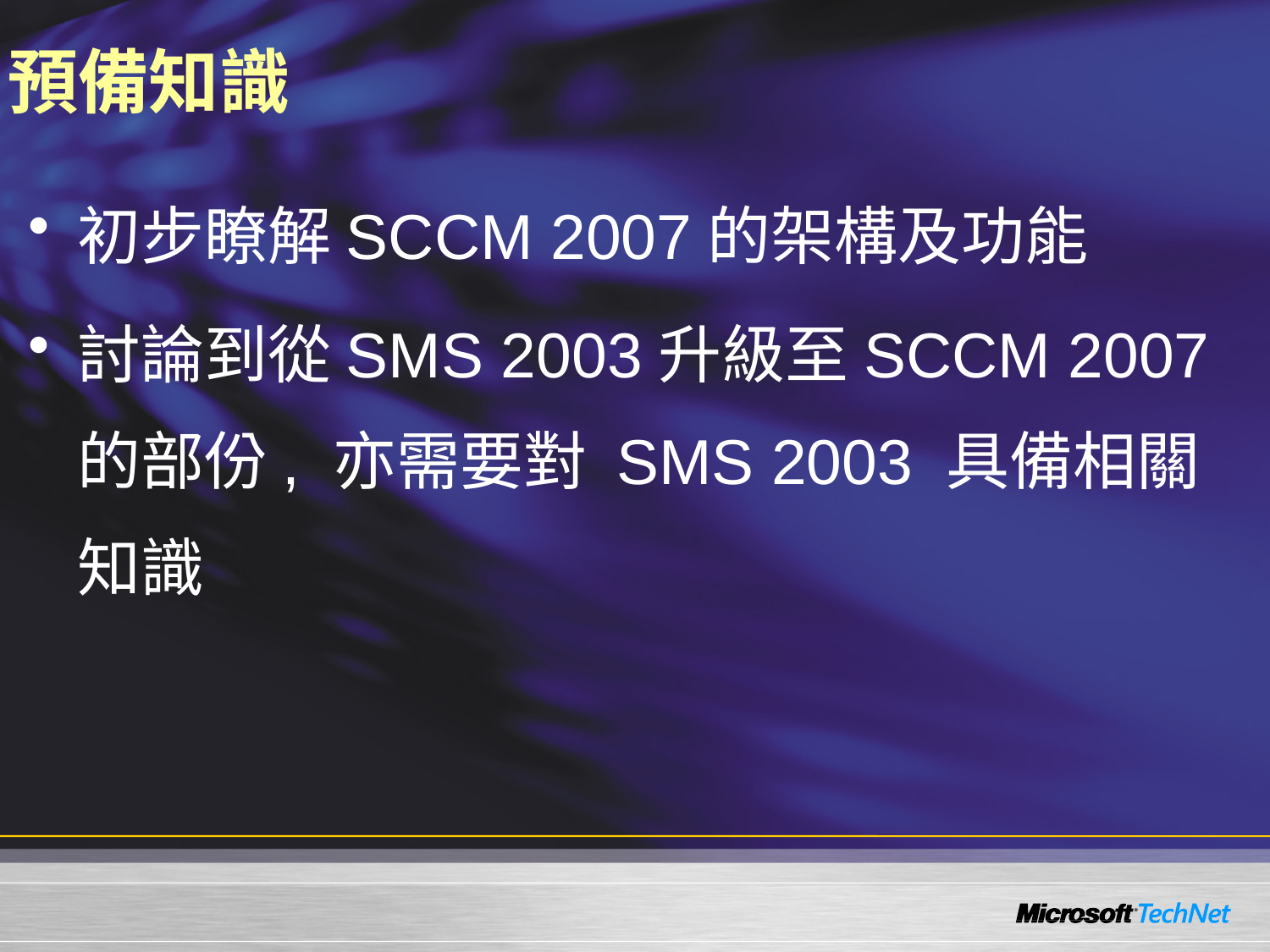

# 預備知識
初步瞭解SCCM 2007的架構及功能
討論到從SMS 2003升級至SCCM 2007的部份, 亦需要對 SMS 2003 具備相關知識